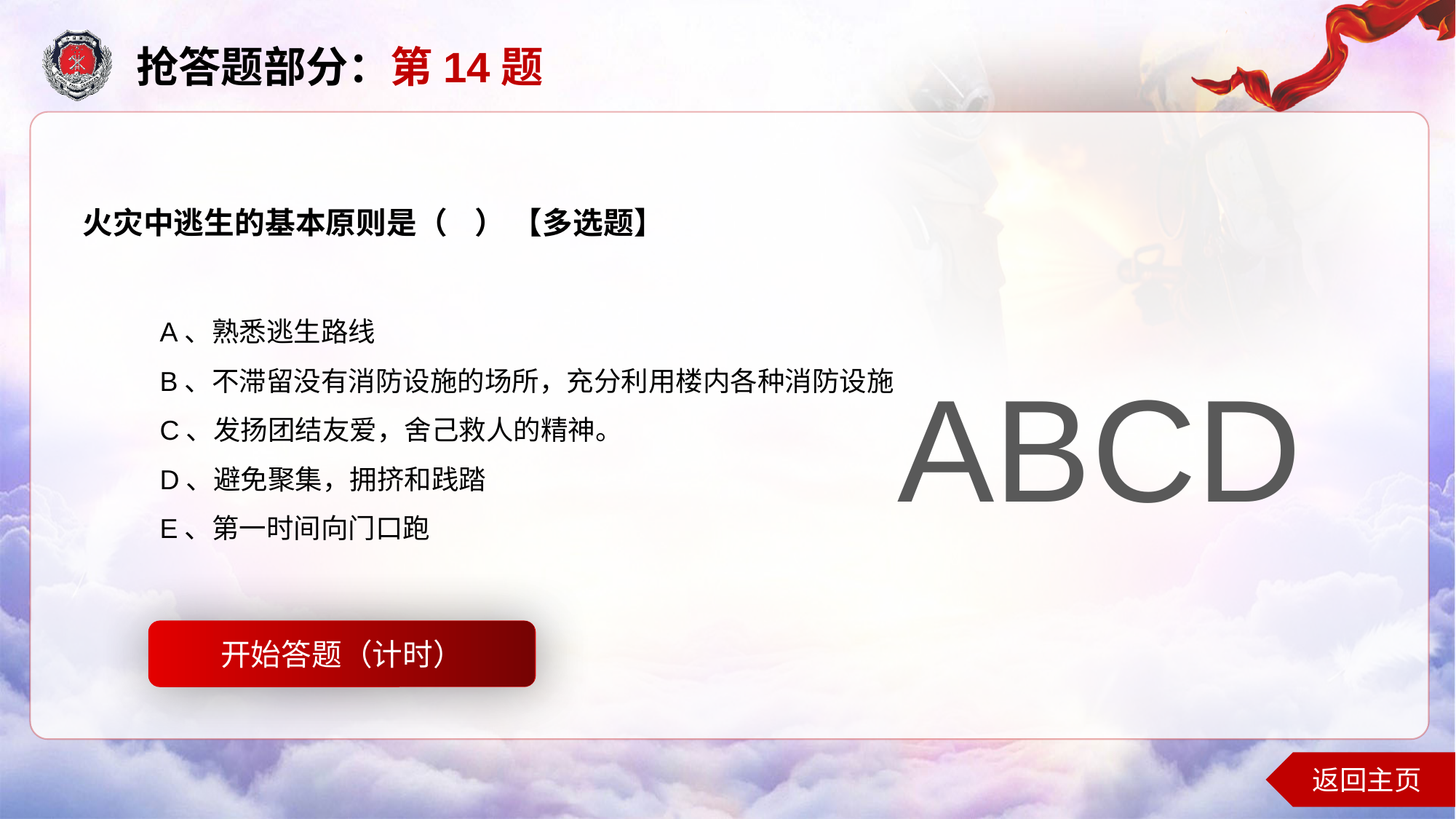

抢答题部分：第14题
火灾中逃生的基本原则是（    ） 【多选题】
A、熟悉逃生路线
B、不滞留没有消防设施的场所，充分利用楼内各种消防设施
C、发扬团结友爱，舍己救人的精神。
D、避免聚集，拥挤和践踏
E、第一时间向门口跑
ABCD
开始答题（计时）
开始答题
返回主页